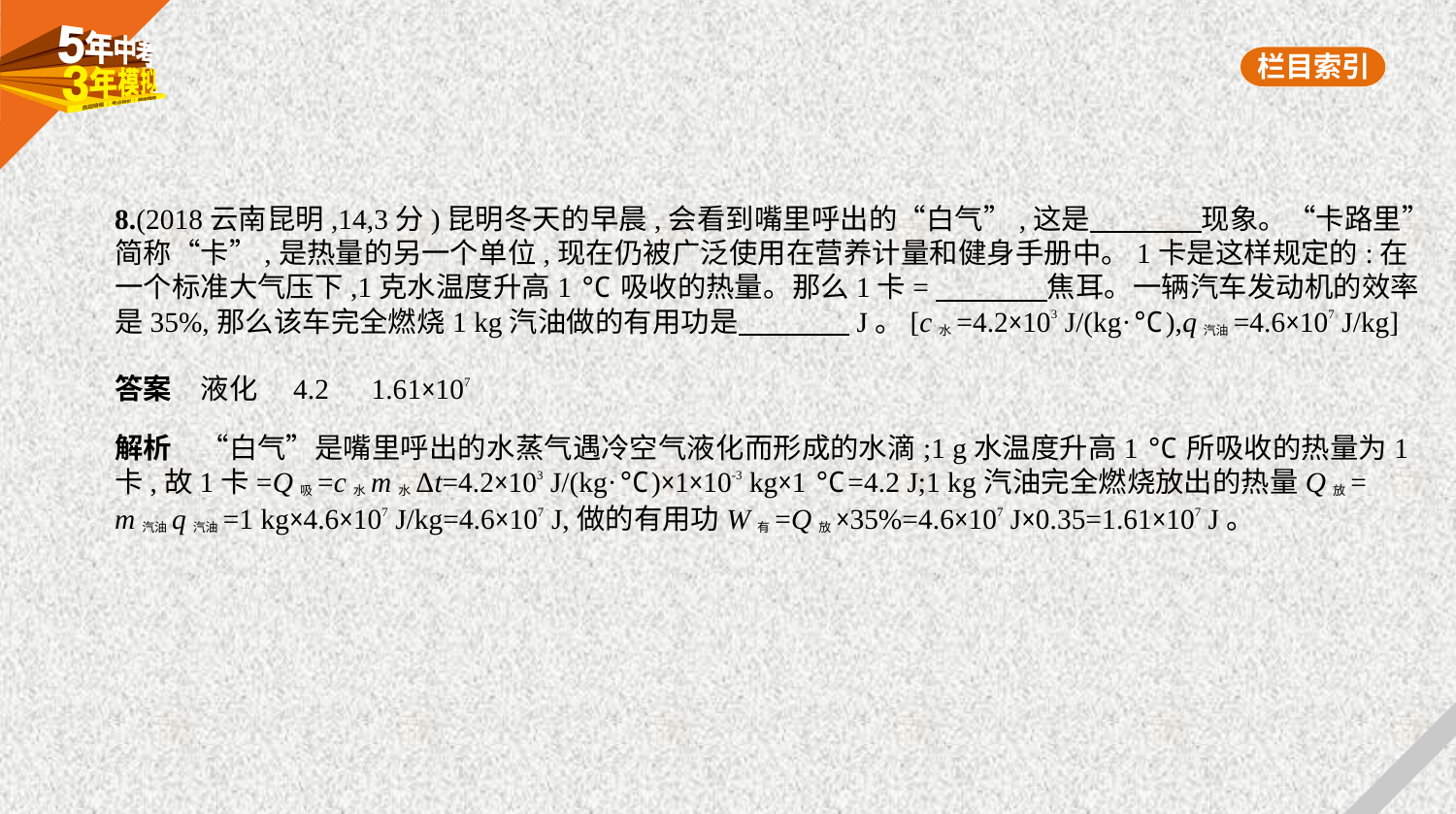

8.(2018云南昆明,14,3分)昆明冬天的早晨,会看到嘴里呼出的“白气”,这是　　　    现象。“卡路里”
简称“卡”,是热量的另一个单位,现在仍被广泛使用在营养计量和健身手册中。1卡是这样规定的:在
一个标准大气压下,1克水温度升高1 ℃吸收的热量。那么1卡=　　　    焦耳。一辆汽车发动机的效率
是35%,那么该车完全燃烧1 kg汽油做的有用功是　　　    J。[c水=4.2×103 J/(kg·℃),q汽油=4.6×107 J/kg]
答案　液化　4.2　1.61×107
解析　“白气”是嘴里呼出的水蒸气遇冷空气液化而形成的水滴;1 g水温度升高1 ℃所吸收的热量为1
卡,故1卡=Q吸=c水m水Δt=4.2×103 J/(kg·℃)×1×10-3 kg×1 ℃=4.2 J;1 kg汽油完全燃烧放出的热量Q放=
m汽油q汽油=1 kg×4.6×107 J/kg=4.6×107 J,做的有用功W有=Q放×35%=4.6×107 J×0.35=1.61×107 J。